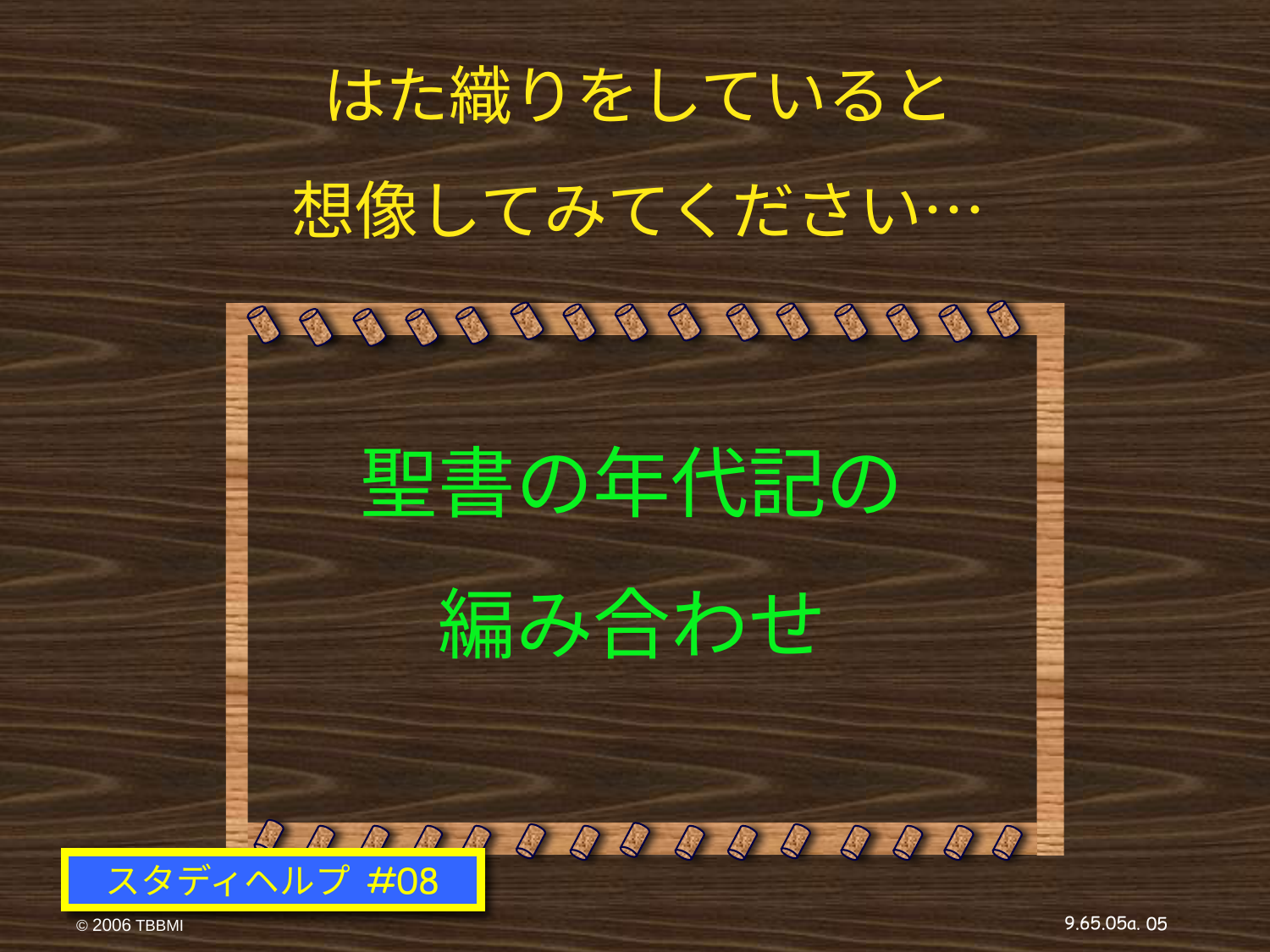

はた織りをしていると
想像してみてください…

聖書の年代記の
編み合わせ

スタディヘルプ #08
9.65.05a.
05
© 2006 TBBMI